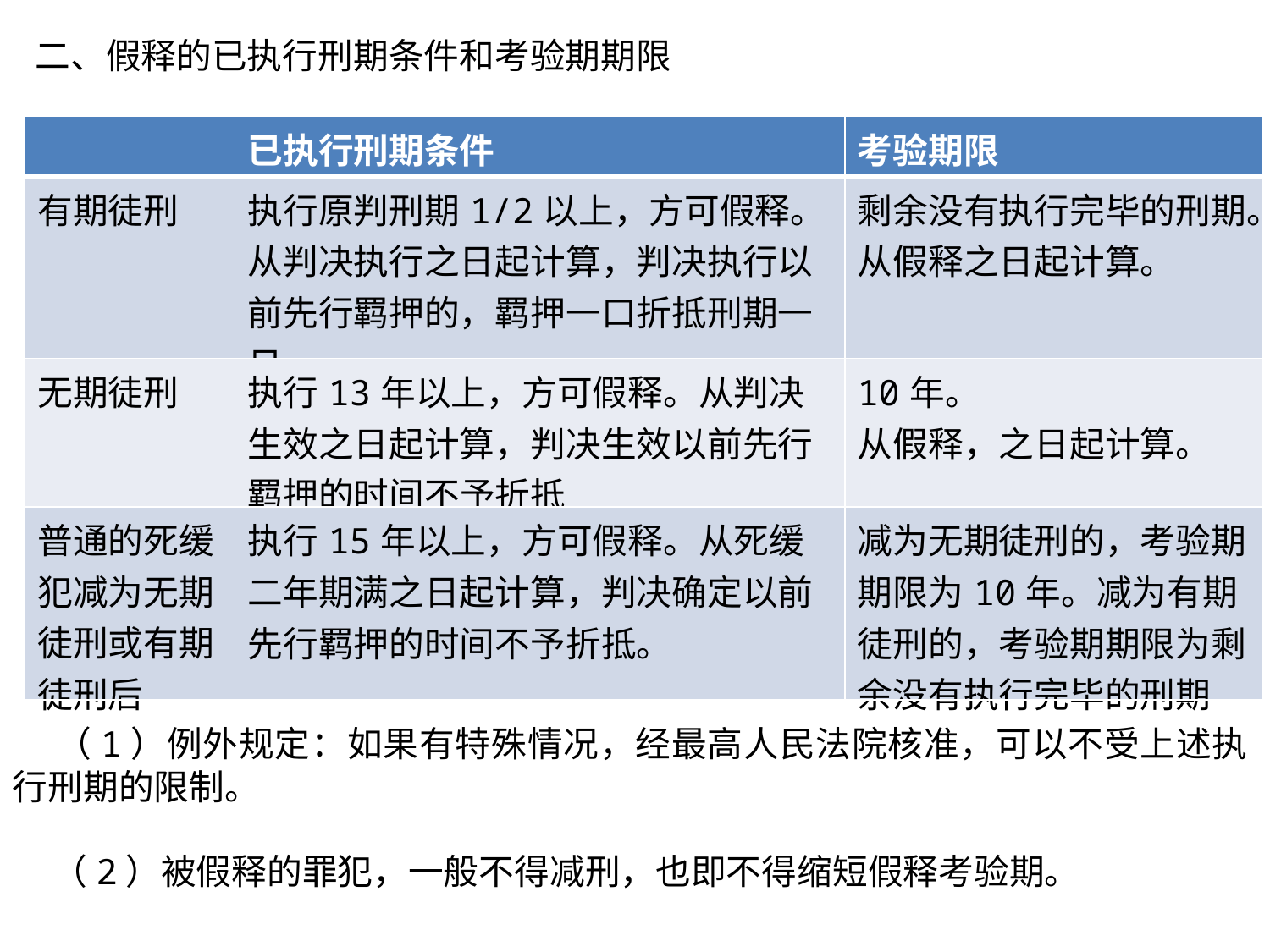

二、假释的已执行刑期条件和考验期期限

|  | 已执行刑期条件 | 考验期限 |
| --- | --- | --- |
| 有期徒刑 | 执行原判刑期1/2以上，方可假释。从判决执行之日起计算，判决执行以前先行羁押的，羁押一口折抵刑期一日。 | 剩余没有执行完毕的刑期。从假释之日起计算。 |
| 无期徒刑 | 执行13年以上，方可假释。从判决生效之日起计算，判决生效以前先行羁押的时间不予折抵 | 10年。 从假释，之日起计算。 |
| 普通的死缓犯减为无期徒刑或有期徒刑后 | 执行15年以上，方可假释。从死缓二年期满之日起计算，判决确定以前先行羁押的时间不予折抵。 | 减为无期徒刑的，考验期期限为10年。减为有期徒刑的，考验期期限为剩余没有执行完毕的刑期 |
    （1）例外规定：如果有特殊情况，经最高人民法院核准，可以不受上述执行刑期的限制。

    （2）被假释的罪犯，一般不得减刑，也即不得缩短假释考验期。